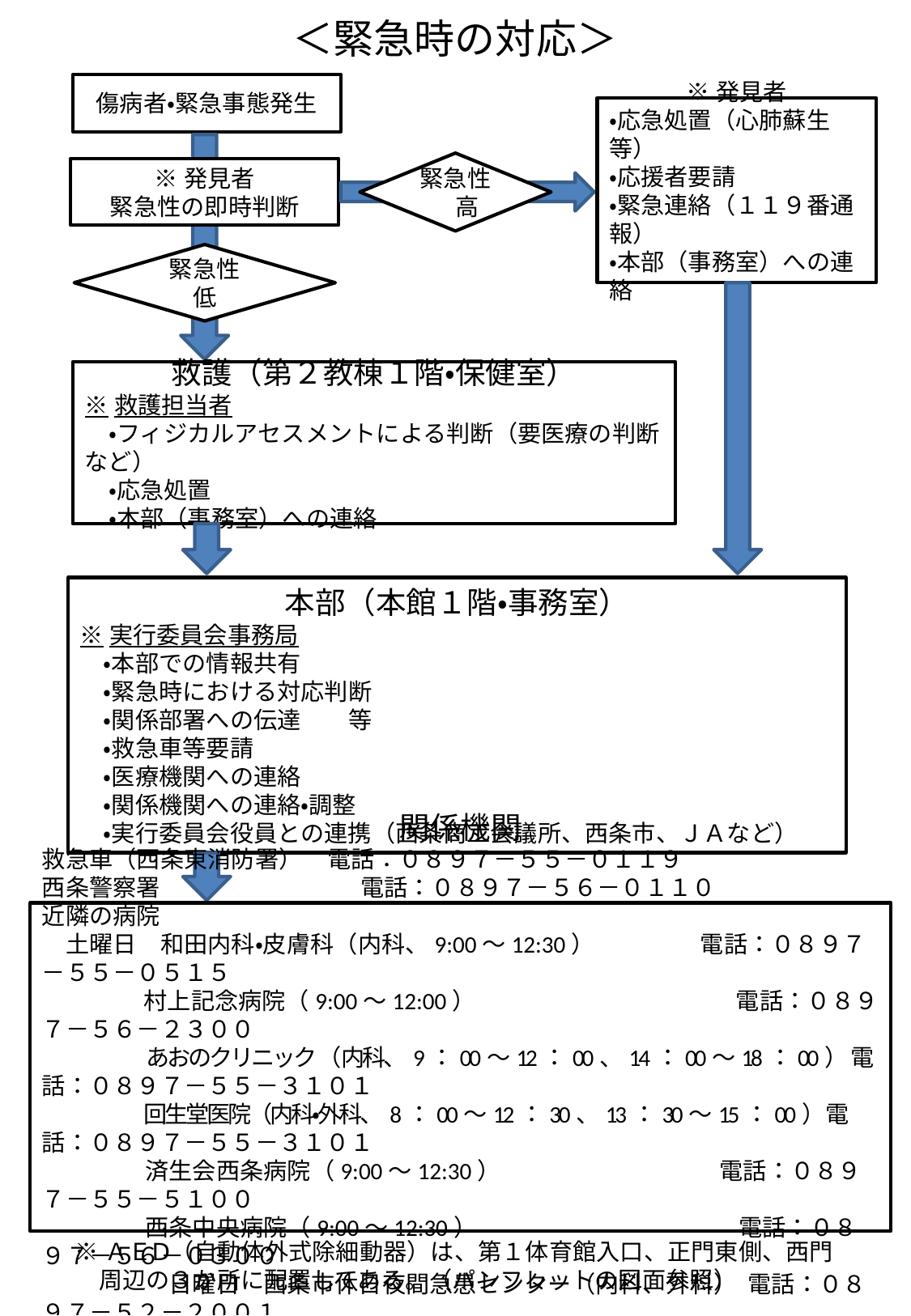

＜緊急時の対応＞
傷病者・緊急事態発生
※発見者
・応急処置（心肺蘇生等）
・応援者要請
・緊急連絡（１１９番通報）
・本部（事務室）への連絡

緊急性　高
※発見者
緊急性の即時判断

緊急性
低

救護（第２教棟１階・保健室）
※救護担当者
・フィジカルアセスメントによる判断（要医療の判断など）
・応急処置
・本部（事務室）への連絡

本部（本館１階・事務室）
※実行委員会事務局
・本部での情報共有
・緊急時における対応判断
・関係部署への伝達　　等
・救急車等要請
・医療機関への連絡
・関係機関への連絡・調整
・実行委員会役員との連携（西条商工会議所、西条市、ＪＡなど）

関係機関
救急車（西条東消防署）　電話：０８９７－５５－０１１９
西条警察署　　　　　　　　  電話：０８９７－５６－０１１０
近隣の病院
　土曜日　和田内科・皮膚科（内科、9:00～12:30）　　　　  電話：０８９７－５５－０５１５
村上記念病院（9:00～12:00）　　　　　　　　　　　電話：０８９７－５６－２３００
あおのクリニック（内科、9：00～12：00、14：00～18：00）電話：０８９７－５５－３１０１
回生堂医院（内科・外科、8：00～12：30、13：30～15：00）電話：０８９７－５５－３１０１
済生会西条病院（9:00～12:30）　　　　　　　　　 電話：０８９７－５５－５１００
西条中央病院（9:00～12:30）　 　　　　　　　　 　　  電話：０８９７－５６－０３００
　日曜日　西条市休日夜間急患センター（内科、外科）  電話：０８９７－５２－２００１
※ＡＥⅮ（自動体外式除細動器）は、第１体育館入口、正門東側、西門周辺の３か所に配置してある。（パンフレットの図面参照）